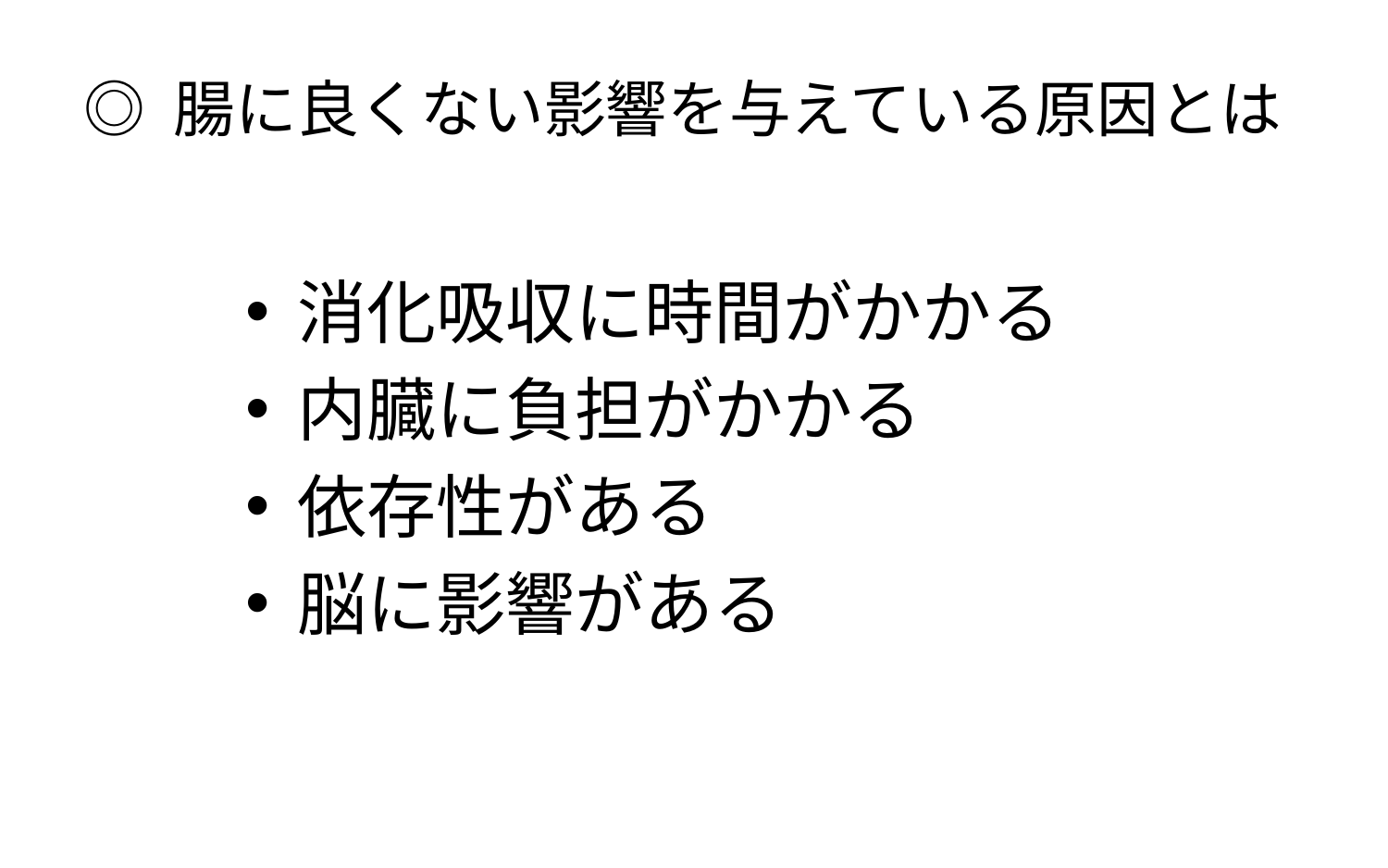

# ◎ 腸に良くない影響を与えている原因とは
消化吸収に時間がかかる
内臓に負担がかかる
依存性がある
脳に影響がある